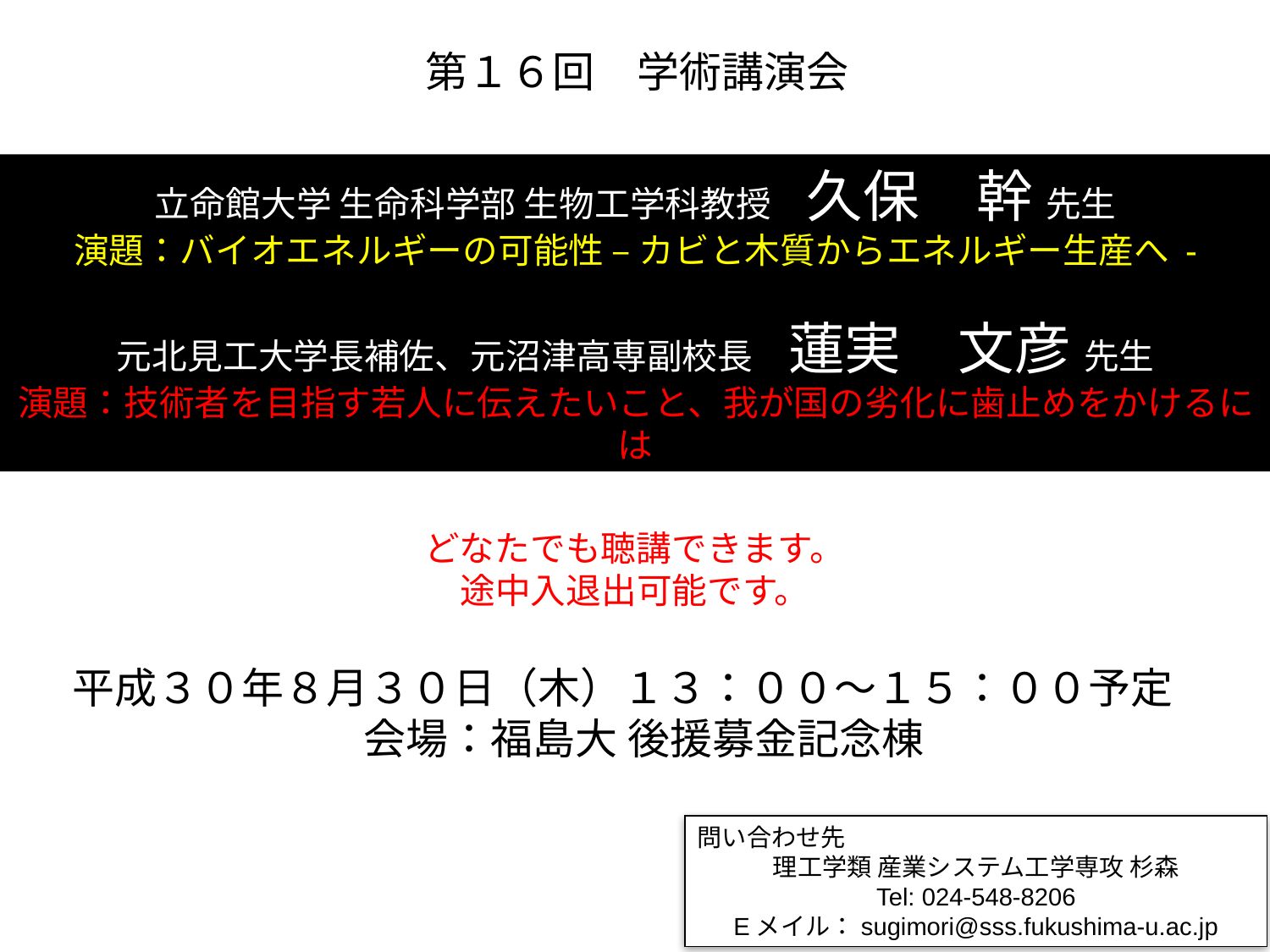

# 第１６回　学術講演会
立命館大学 生命科学部 生物工学科教授　久保　幹 先生
演題：バイオエネルギーの可能性 – カビと木質からエネルギー生産へ -

元北見工大学長補佐、元沼津高専副校長　蓮実　文彦 先生
演題：技術者を目指す若人に伝えたいこと、我が国の劣化に歯止めをかけるには
どなたでも聴講できます。
途中入退出可能です。
平成３０年８月３０日（木）１３：００〜１５：００予定
　会場：福島大 後援募金記念棟
問い合わせ先
理工学類 産業システム工学専攻 杉森
Tel: 024-548-8206
Eメイル：sugimori@sss.fukushima-u.ac.jp